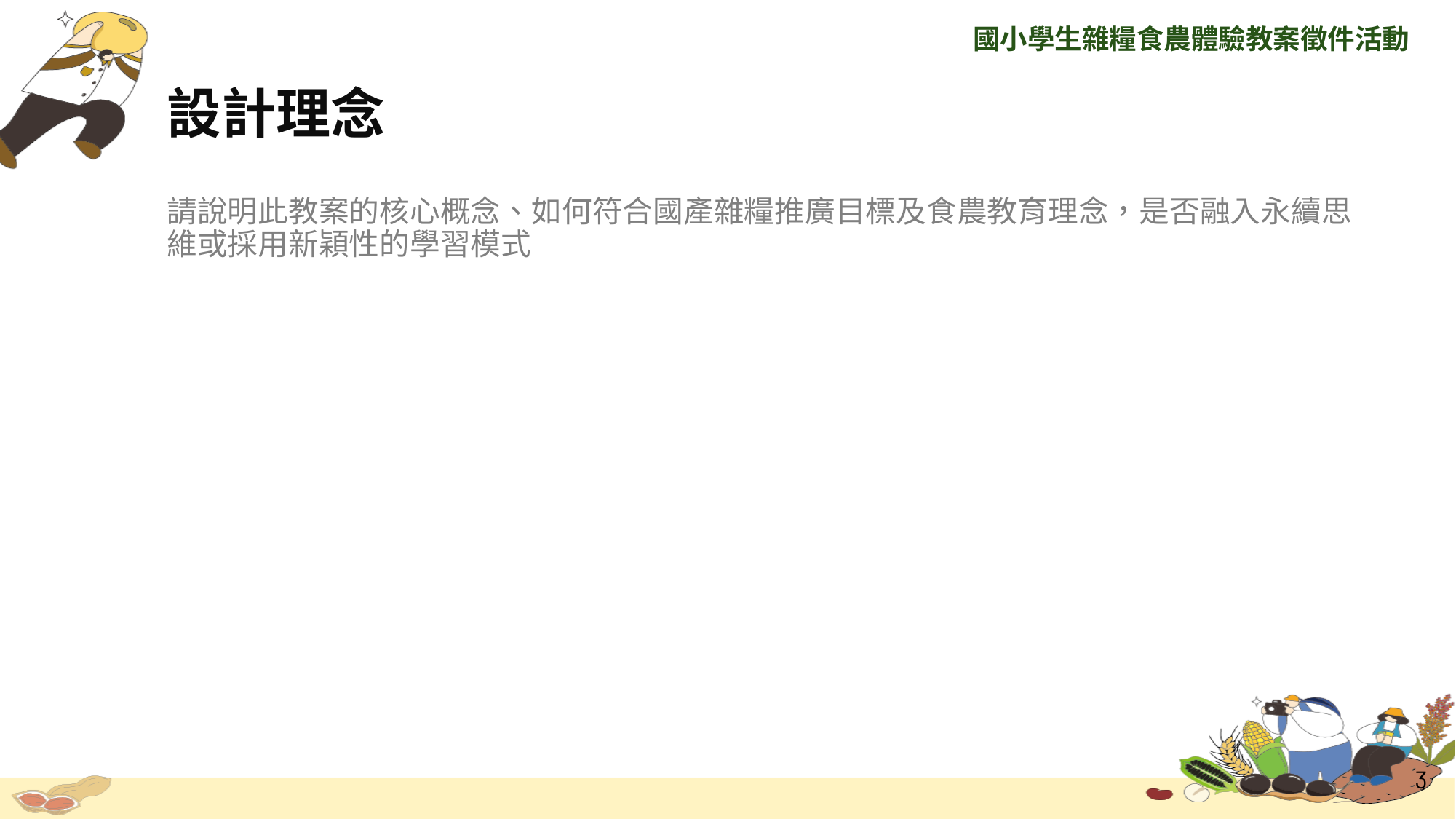

# 設計理念
請說明此教案的核心概念、如何符合國產雜糧推廣目標及食農教育理念，是否融入永續思維或採用新穎性的學習模式